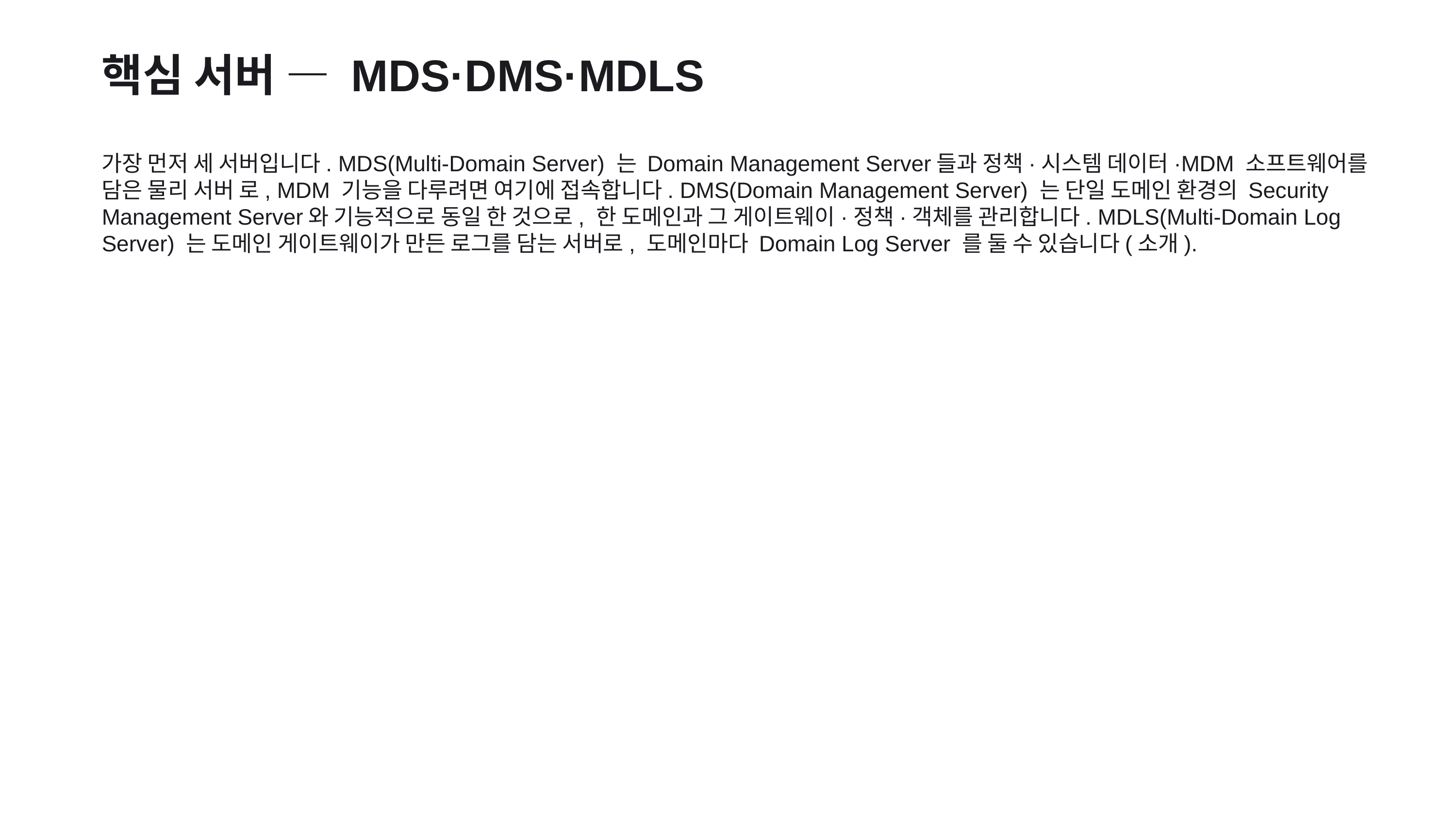

핵심 서버 — MDS·DMS·MDLS
가장 먼저 세 서버입니다. MDS(Multi-Domain Server) 는 Domain Management Server들과 정책·시스템 데이터·MDM 소프트웨어를 담은 물리 서버 로, MDM 기능을 다루려면 여기에 접속합니다. DMS(Domain Management Server) 는 단일 도메인 환경의 Security Management Server와 기능적으로 동일 한 것으로, 한 도메인과 그 게이트웨이·정책·객체를 관리합니다. MDLS(Multi-Domain Log Server) 는 도메인 게이트웨이가 만든 로그를 담는 서버로, 도메인마다 Domain Log Server 를 둘 수 있습니다(소개).